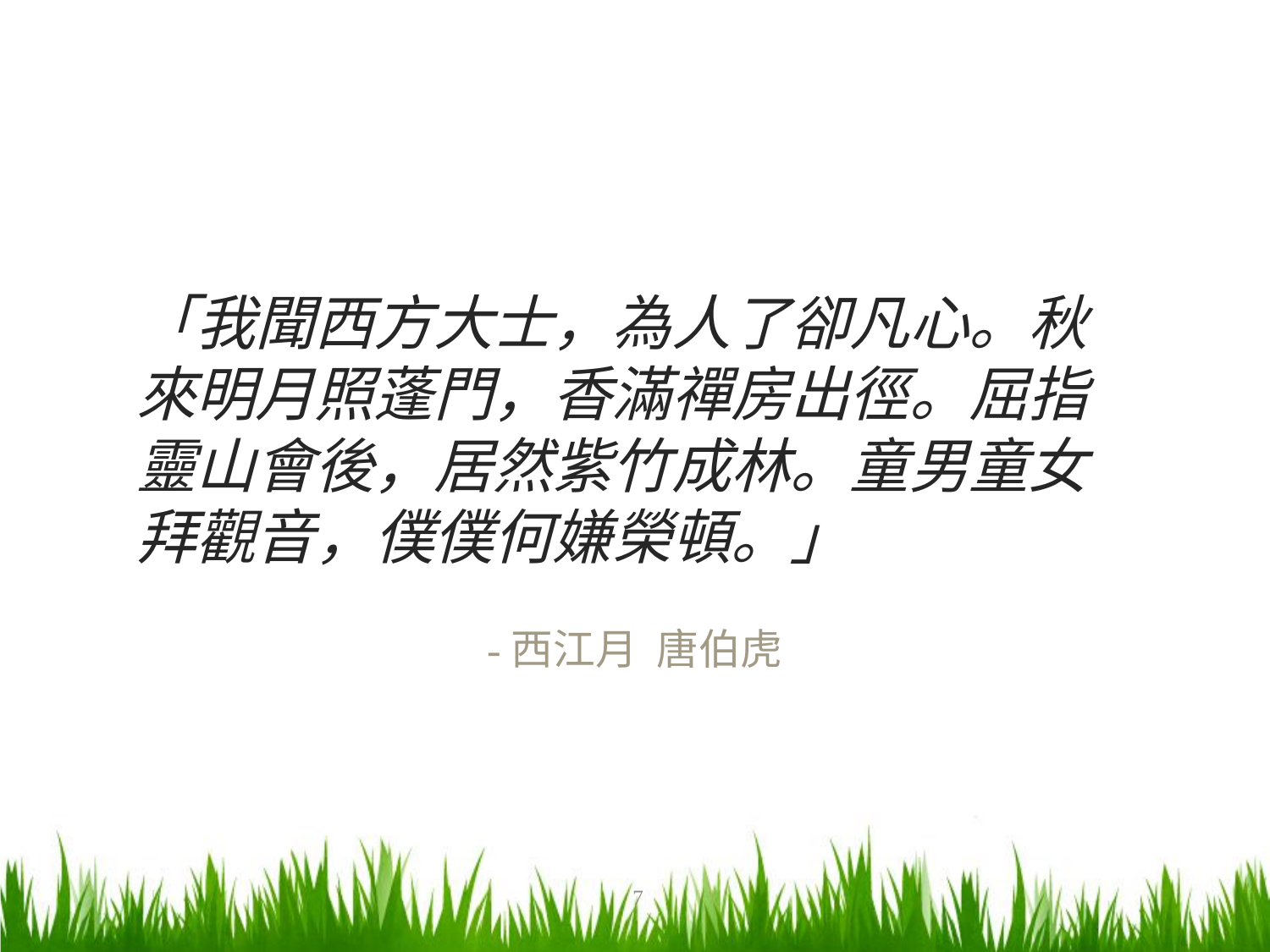

「我聞西方大士，為人了卻凡心。秋來明月照蓬門，香滿禪房出徑。屈指靈山會後，居然紫竹成林。童男童女拜觀音，僕僕何嫌榮頓。」
-西江月  唐伯虎
7